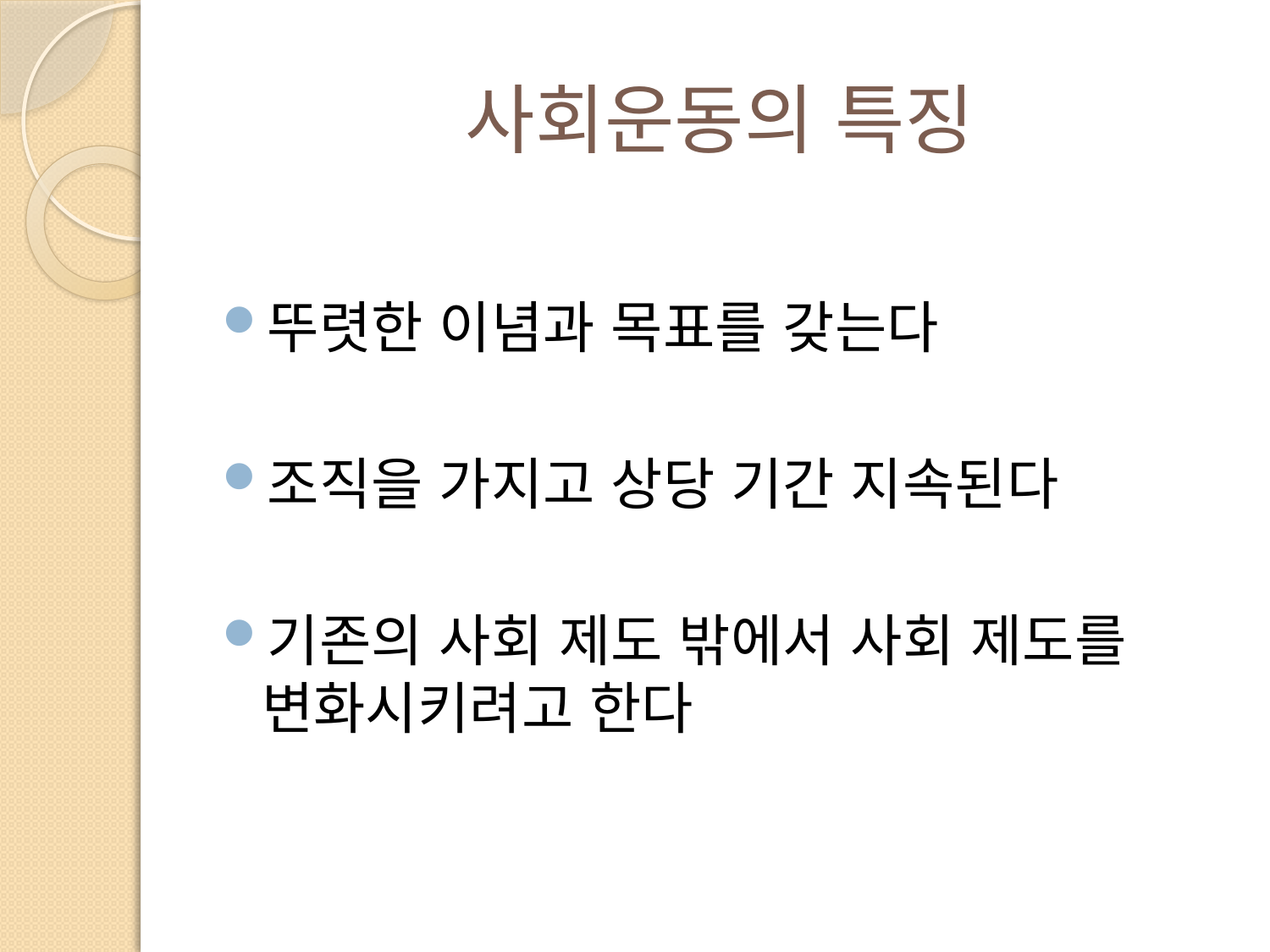

# 사회운동의 특징
뚜렷한 이념과 목표를 갖는다

조직을 가지고 상당 기간 지속된다

기존의 사회 제도 밖에서 사회 제도를 변화시키려고 한다